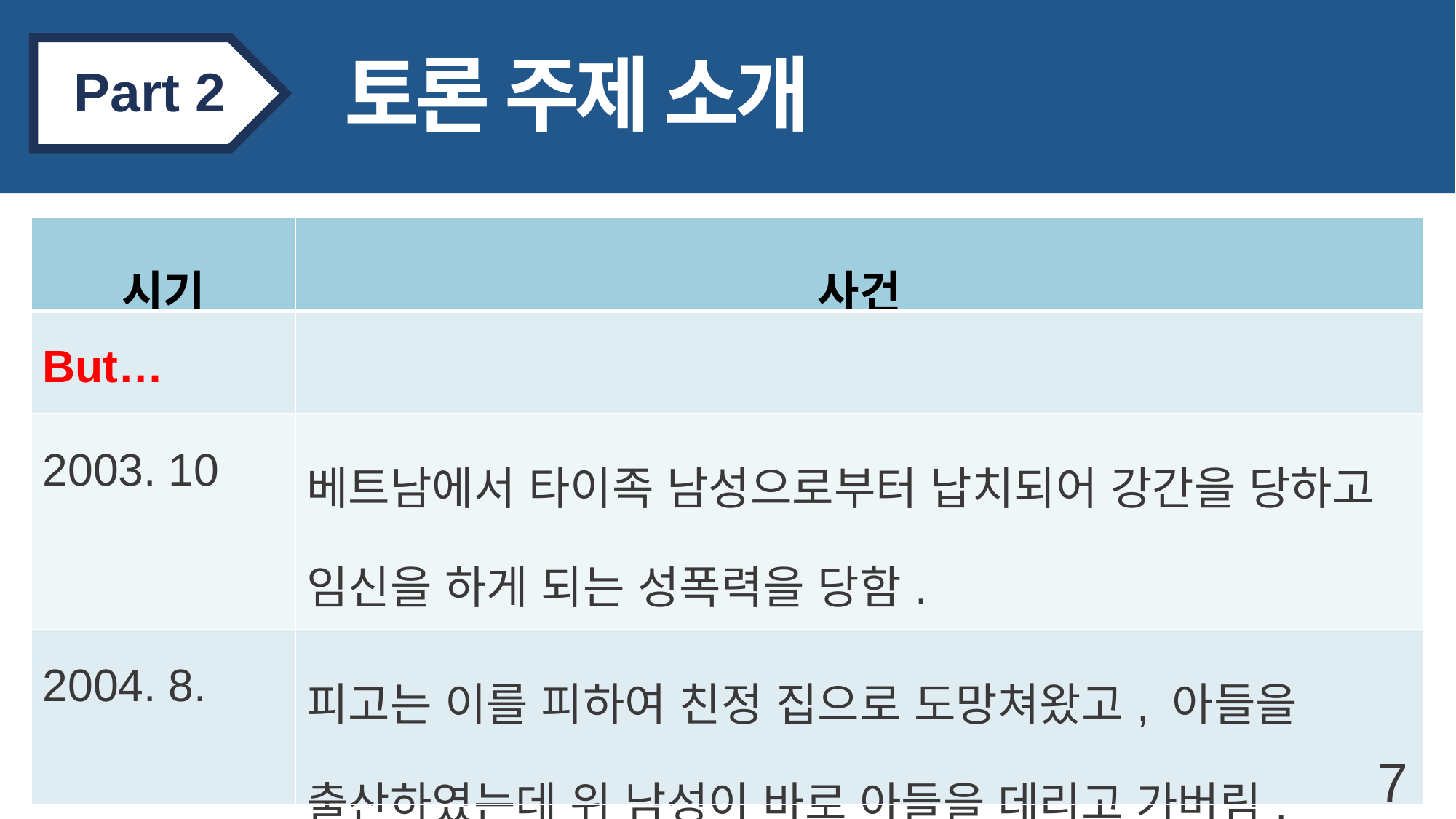

Part 2
토론 주제 소개
| 시기 | 사건 |
| --- | --- |
| But… |  |
| 2003. 10 | 베트남에서 타이족 남성으로부터 납치되어 강간을 당하고 임신을 하게 되는 성폭력을 당함. |
| 2004. 8. | 피고는 이를 피하여 친정 집으로 도망쳐왔고, 아들을 출산하였는데 위 남성이 바로 아들을 데리고 가버림. |
7